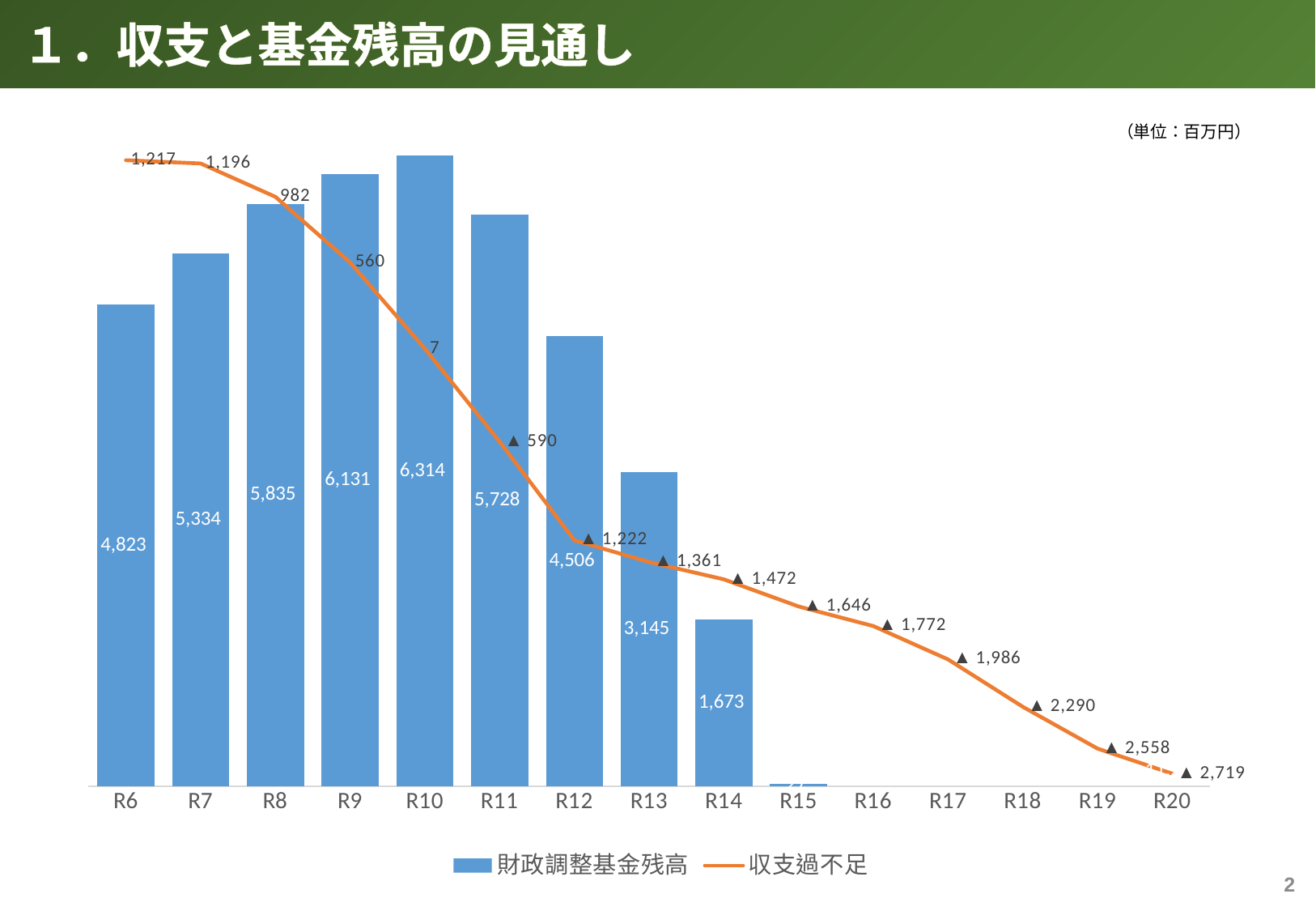

１．収支と基金残高の見通し
（単位：百万円）

### Chart

| Category |  |  |
|---|---|---|
| R6 | 4823.0 | 1217.0 |
| R7 | 5334.0 | 1196.0 |
| R8 | 5835.0 | 982.0 |
| R9 | 6131.0 | 560.0 |
| R10 | 6314.0 | 7.0 |
| R11 | 5728.0 | -590.0 |
| R12 | 4506.0 | -1222.0 |
| R13 | 3145.0 | -1361.0 |
| R14 | 1673.0 | -1472.0 |
| R15 | 27.0 | -1646.0 |
| R16 | -1745.0 | -1772.0 |
| R17 | -3731.0 | -1986.0 |
| R18 | -6021.0 | -2290.0 |
| R19 | -8579.0 | -2558.0 |
| R20 | -11298.0 | -2719.0 |
2